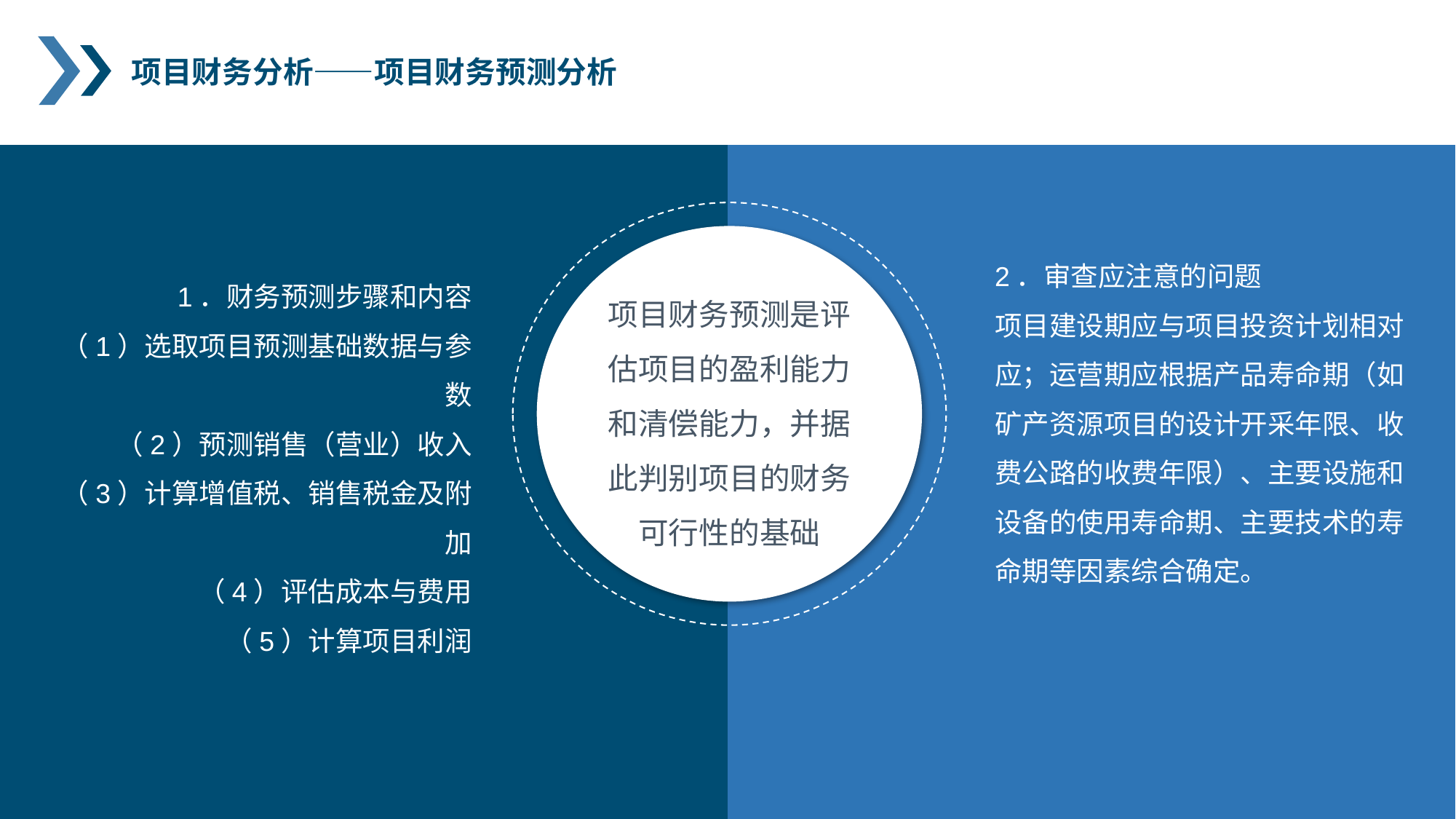

项目财务分析——项目财务预测分析

项目财务预测是评估项目的盈利能力和清偿能力，并据此判别项目的财务可行性的基础
2．审查应注意的问题
项目建设期应与项目投资计划相对应；运营期应根据产品寿命期（如矿产资源项目的设计开采年限、收费公路的收费年限）、主要设施和设备的使用寿命期、主要技术的寿命期等因素综合确定。
1．财务预测步骤和内容
（1）选取项目预测基础数据与参数
（2）预测销售（营业）收入
（3）计算增值税、销售税金及附加
（4）评估成本与费用
（5）计算项目利润